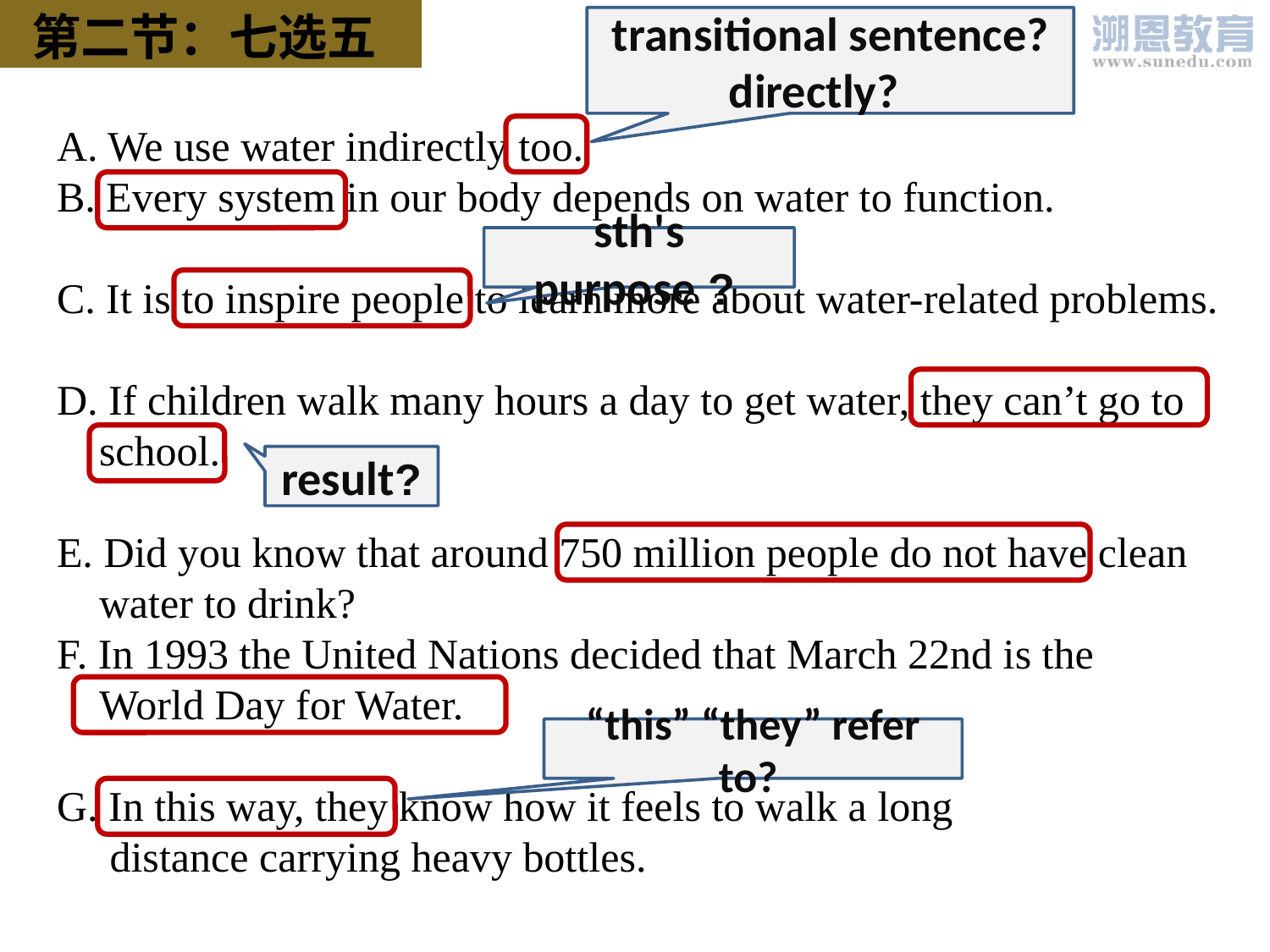

第二节：七选五
transitional sentence? directly?

A. We use water indirectly too.
B. Every system in our body depends on water to function.

C. It is to inspire people to learn more about water-related problems.

D. If children walk many hours a day to get water, they can’t go to
    school.

E. Did you know that around 750 million people do not have clean
    water to drink?
F. In 1993 the United Nations decided that March 22nd is the
    World Day for Water.

G. In this way, they know how it feels to walk a long
     distance carrying heavy bottles.

sth's purpose ?

result?

“this” “they” refer to?